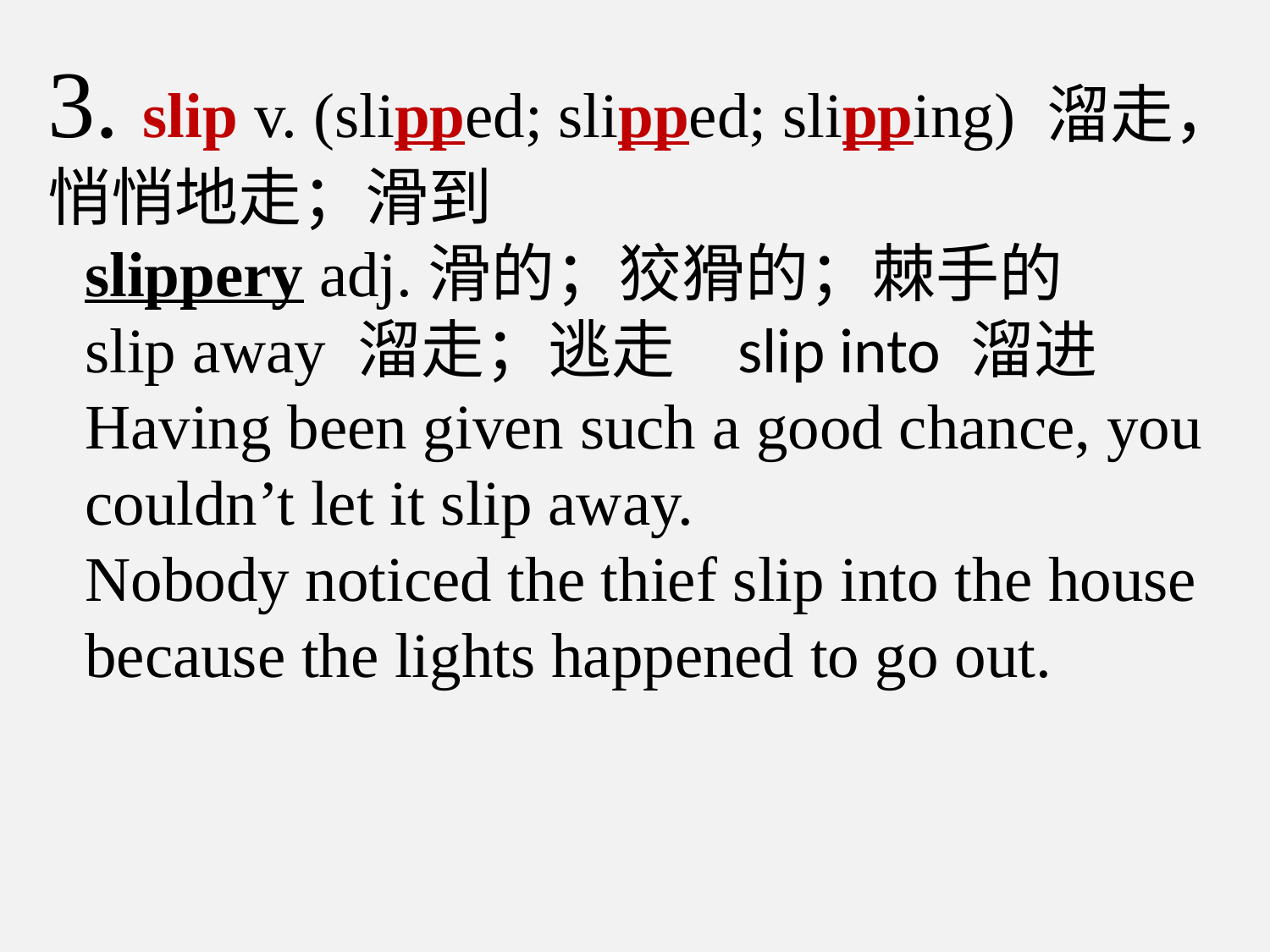

3. slip v. (slipped; slipped; slipping) 溜走，悄悄地走；滑到
slippery adj.滑的；狡猾的；棘手的
slip away 溜走；逃走   slip into 溜进
Having been given such a good chance, you couldn’t let it slip away.
Nobody noticed the thief slip into the house because the lights happened to go out.